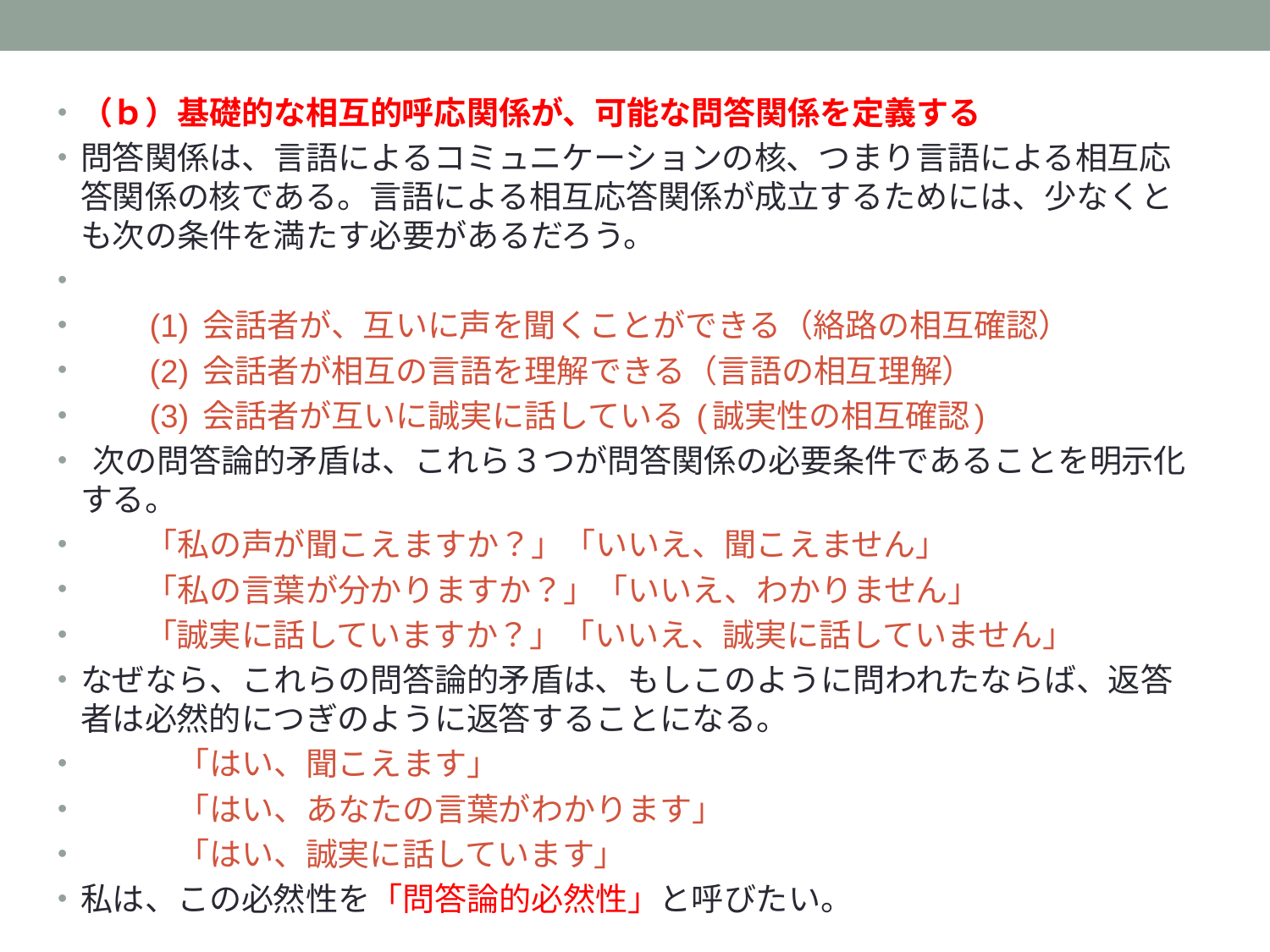

（ｂ）基礎的な相互的呼応関係が、可能な問答関係を定義する
問答関係は、言語によるコミュニケーションの核、つまり言語による相互応答関係の核である。言語による相互応答関係が成立するためには、少なくとも次の条件を満たす必要があるだろう。

　　(1) 会話者が、互いに声を聞くことができる（絡路の相互確認）
　　(2) 会話者が相互の言語を理解できる（言語の相互理解）
　　(3) 会話者が互いに誠実に話している (誠実性の相互確認)
 次の問答論的矛盾は、これら３つが問答関係の必要条件であることを明示化する。
　　「私の声が聞こえますか？」「いいえ、聞こえません」
　　「私の言葉が分かりますか？」「いいえ、わかりません」
　　「誠実に話していますか？」「いいえ、誠実に話していません」
なぜなら、これらの問答論的矛盾は、もしこのように問われたならば、返答者は必然的につぎのように返答することになる。
　　　「はい、聞こえます」
　　　「はい、あなたの言葉がわかります」
　　　「はい、誠実に話しています」
私は、この必然性を「問答論的必然性」と呼びたい。